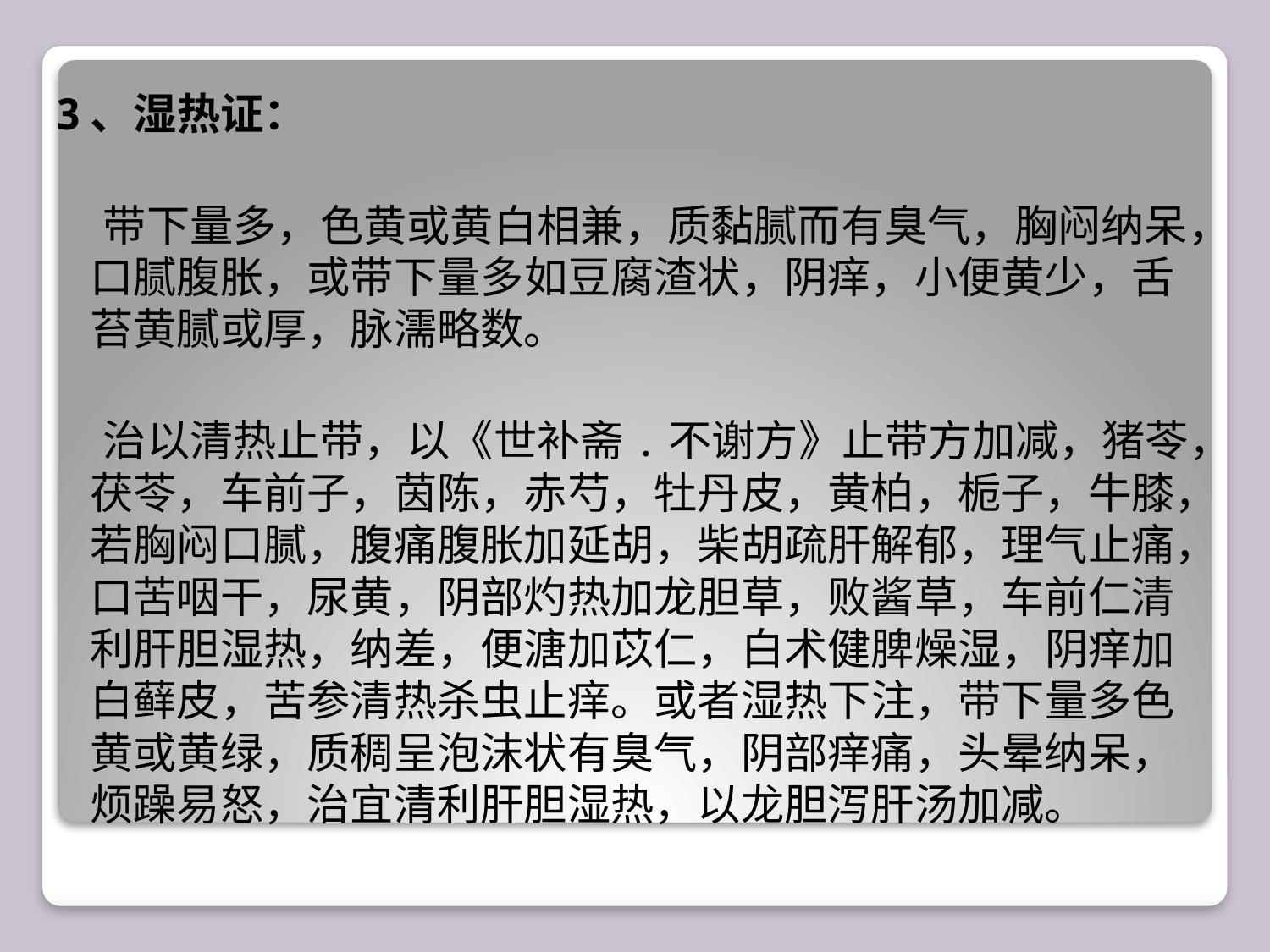

3、湿热证：

    带下量多，色黄或黄白相兼，质黏腻而有臭气，胸闷纳呆，口腻腹胀，或带下量多如豆腐渣状，阴痒，小便黄少，舌苔黄腻或厚，脉濡略数。

    治以清热止带，以《世补斋.不谢方》止带方加减，猪苓，茯苓，车前子，茵陈，赤芍，牡丹皮，黄柏，栀子，牛膝，若胸闷口腻，腹痛腹胀加延胡，柴胡疏肝解郁，理气止痛，口苦咽干，尿黄，阴部灼热加龙胆草，败酱草，车前仁清利肝胆湿热，纳差，便溏加苡仁，白术健脾燥湿，阴痒加白藓皮，苦参清热杀虫止痒。或者湿热下注，带下量多色黄或黄绿，质稠呈泡沫状有臭气，阴部痒痛，头晕纳呆，烦躁易怒，治宜清利肝胆湿热，以龙胆泻肝汤加减。